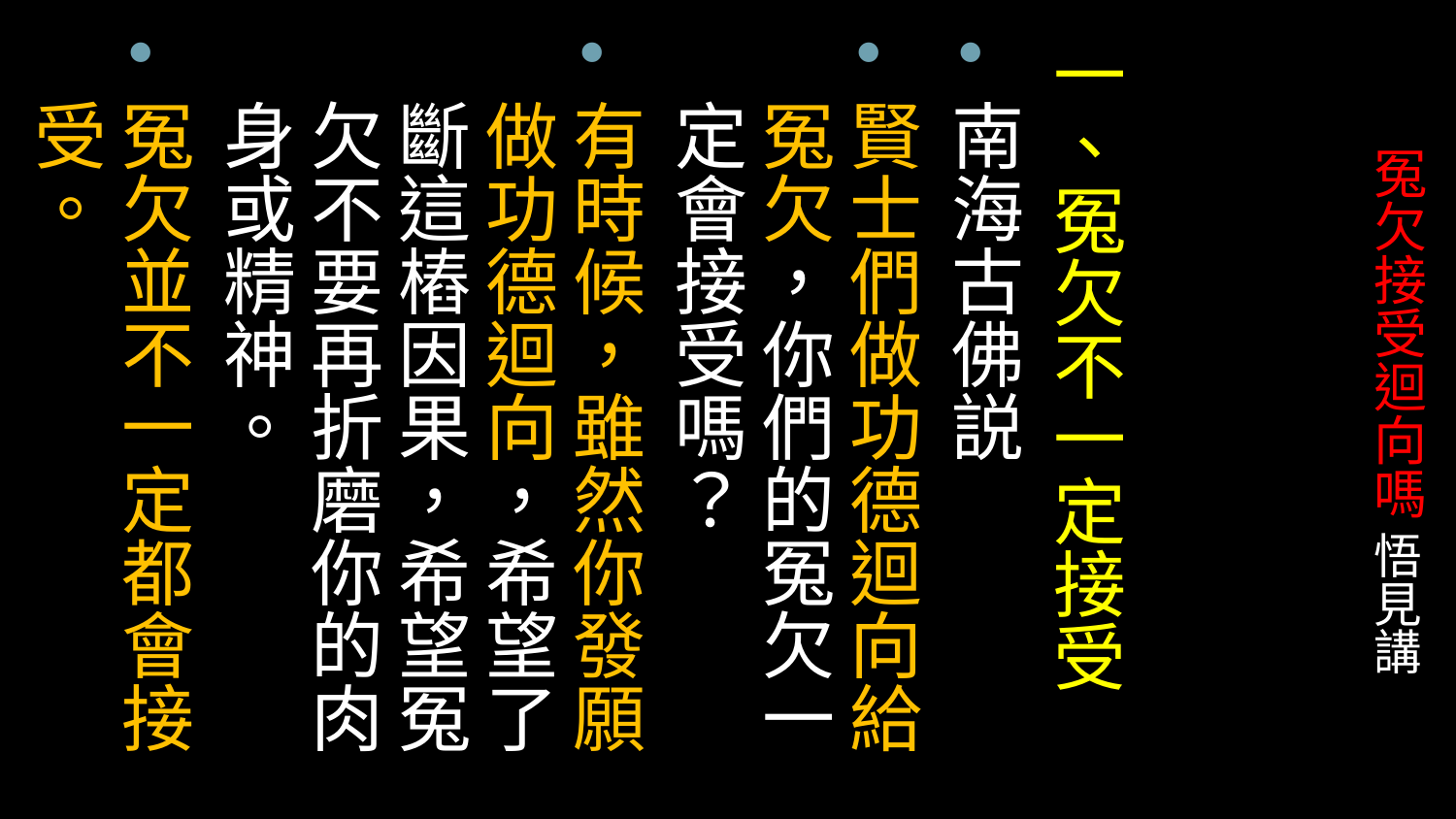

一、冤欠不一定接受
南海古佛説
賢士們做功德迴向給冤欠，你們的冤欠一定會接受嗎？
有時候，雖然你發願做功德迴向，希望了斷這樁因果，希望冤欠不要再折磨你的肉身或精神。
冤欠並不一定都會接受。
# 冤欠接受迴向嗎 悟見講